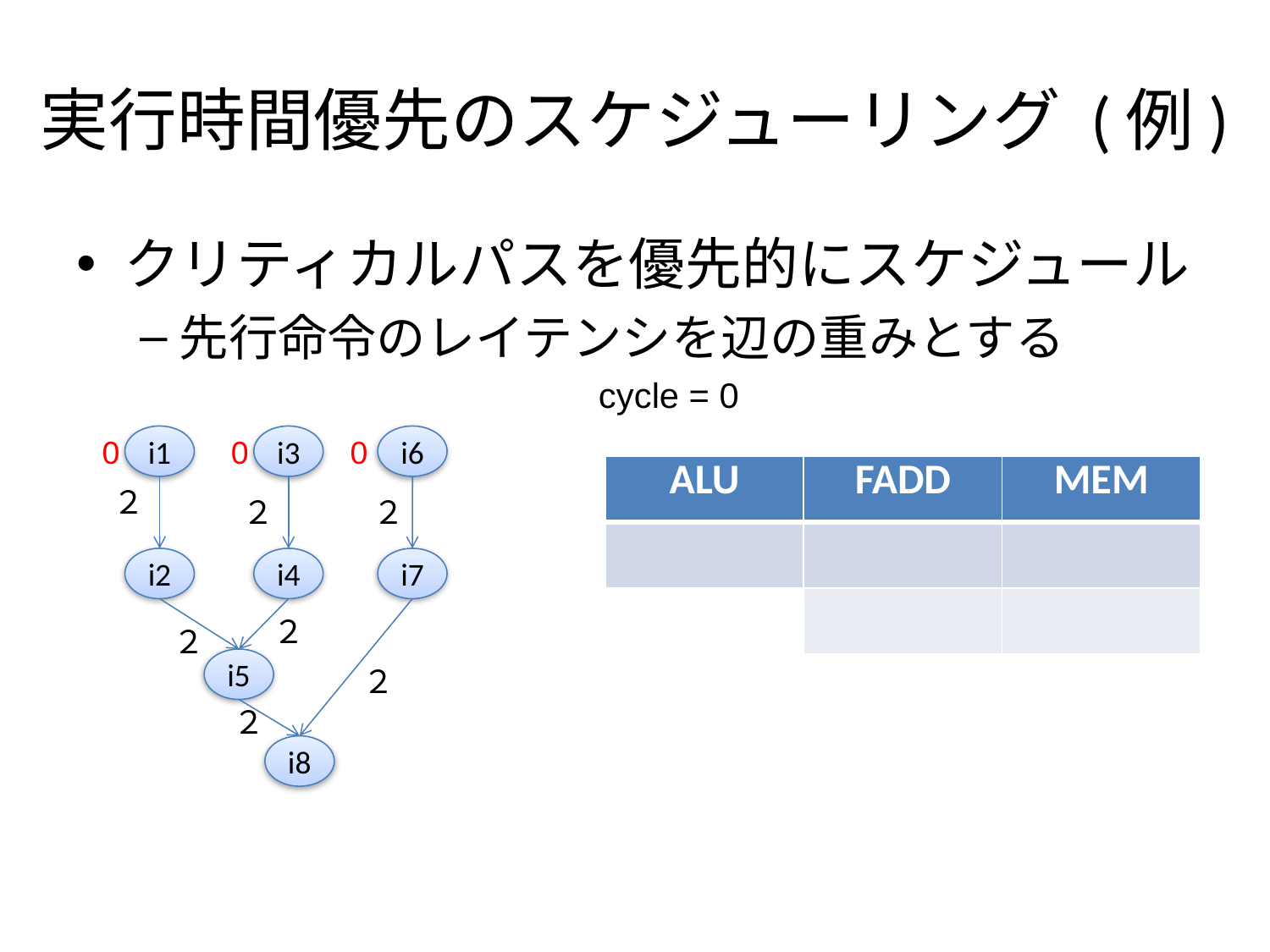

# 実行時間優先のスケジューリング (例)
クリティカルパスを優先的にスケジュール
先行命令のレイテンシを辺の重みとする
cycle = 0
i1
i3
i6
i2
i4
i7
i5
i8
0
0
0
| ALU | FADD | MEM |
| --- | --- | --- |
|  |  |  |
|  |  |  |
２
２
２
２
２
２
２